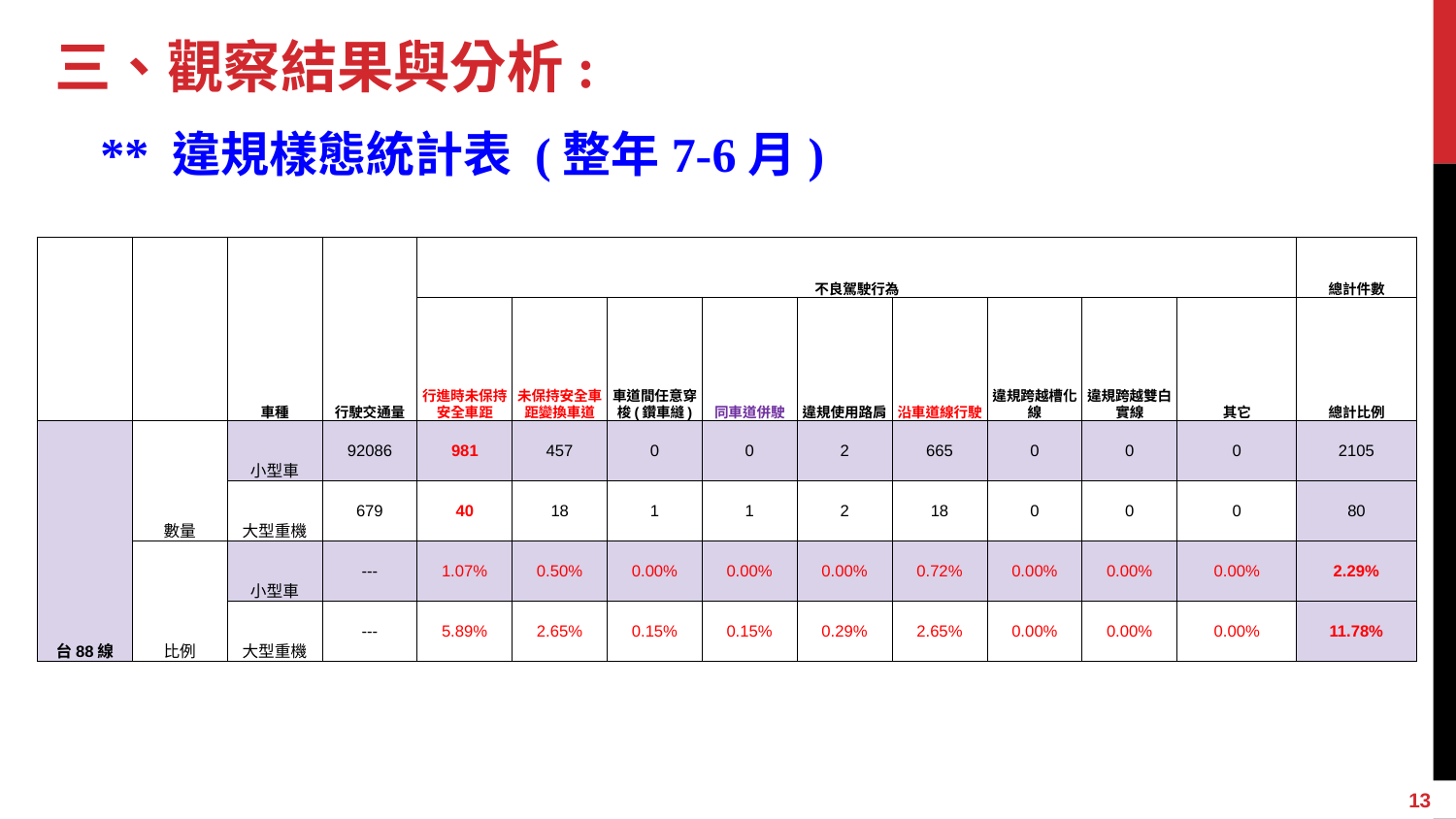

# 三、觀察結果與分析:
    ** 違規樣態統計表 (整年7-6月)
|  |  | 車種 | 行駛交通量 | 不良駕駛行為 |  |  |  |  |  |  |  |  | 總計件數 |
| --- | --- | --- | --- | --- | --- | --- | --- | --- | --- | --- | --- | --- | --- |
|  |  |  |  | 行進時未保持安全車距 | 未保持安全車距變換車道 | 車道間任意穿梭(鑽車縫) | 同車道併駛 | 違規使用路肩 | 沿車道線行駛 | 違規跨越槽化線 | 違規跨越雙白實線 | 其它 | 總計比例 |
| 台88線 | 數量 | 小型車 | 92086 | 981 | 457 | 0 | 0 | 2 | 665 | 0 | 0 | 0 | 2105 |
|  |  | 大型重機 | 679 | 40 | 18 | 1 | 1 | 2 | 18 | 0 | 0 | 0 | 80 |
|  | 比例 | 小型車 | --- | 1.07% | 0.50% | 0.00% | 0.00% | 0.00% | 0.72% | 0.00% | 0.00% | 0.00% | 2.29% |
|  |  | 大型重機 | --- | 5.89% | 2.65% | 0.15% | 0.15% | 0.29% | 2.65% | 0.00% | 0.00% | 0.00% | 11.78% |
13